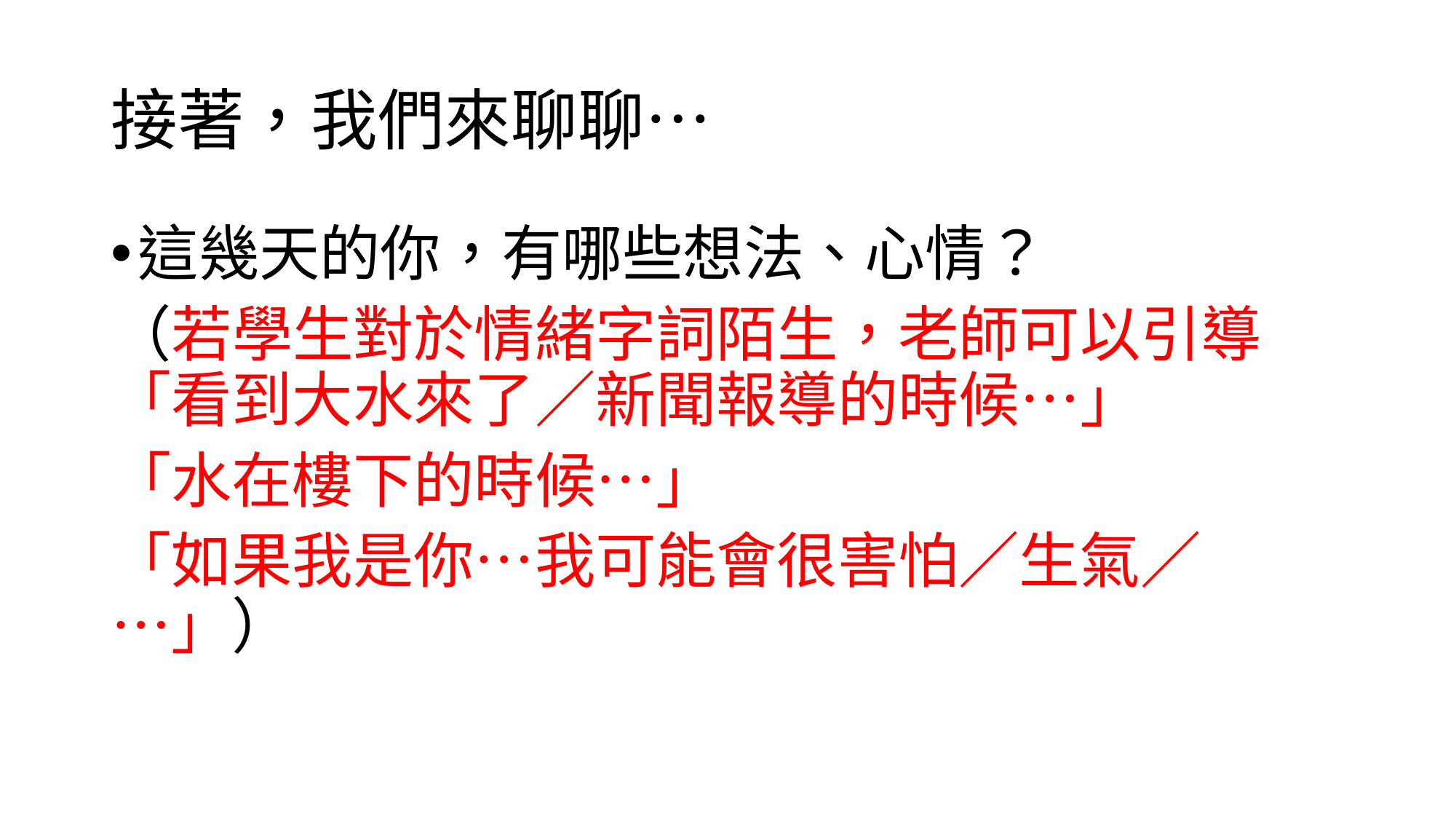

# 接著，我們來聊聊…
這幾天的你，有哪些想法、心情？
（若學生對於情緒字詞陌生，老師可以引導「看到大水來了／新聞報導的時候…」
「水在樓下的時候…」
「如果我是你…我可能會很害怕／生氣／…」）